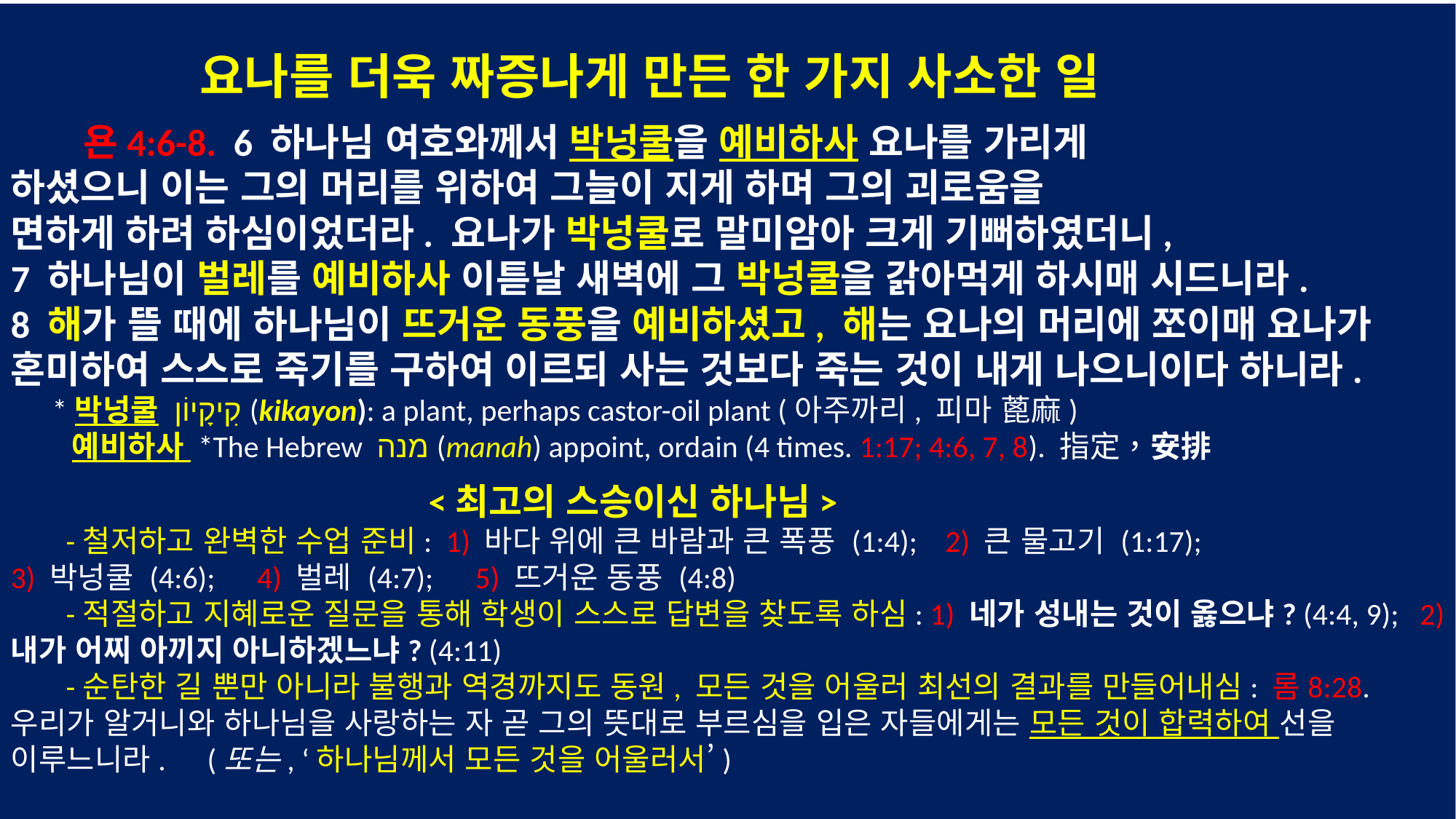

요나를 더욱 짜증나게 만든 한 가지 사소한 일

      욘4:6-8.  6 하나님 여호와께서 박넝쿨을 예비하사 요나를 가리게
하셨으니 이는 그의 머리를 위하여 그늘이 지게 하며 그의 괴로움을
면하게 하려 하심이었더라. 요나가 박넝쿨로 말미암아 크게 기뻐하였더니,
7 하나님이 벌레를 예비하사 이튿날 새벽에 그 박넝쿨을 갉아먹게 하시매 시드니라.
8 해가 뜰 때에 하나님이 뜨거운 동풍을 예비하셨고, 해는 요나의 머리에 쪼이매 요나가 혼미하여 스스로 죽기를 구하여 이르되 사는 것보다 죽는 것이 내게 나으니이다 하니라.
      *박넝쿨 קִיקָיוֹן (kikayon): a plant, perhaps castor-oil plant (아주까리, 피마 蓖麻)
        예비하사 *The Hebrew  מנה (manah) appoint, ordain (4 times. 1:17; 4:6, 7, 8). 指定，安排

                                                   <최고의 스승이신 하나님>
        -철저하고 완벽한 수업 준비:  1) 바다 위에 큰 바람과 큰 폭풍 (1:4);    2) 큰 물고기 (1:17);
3) 박넝쿨 (4:6);      4) 벌레 (4:7);      5) 뜨거운 동풍 (4:8)
        -적절하고 지혜로운 질문을 통해 학생이 스스로 답변을 찾도록 하심: 1) 네가 성내는 것이 옳으냐? (4:4, 9);   2) 내가 어찌 아끼지 아니하겠느냐? (4:11)
        -순탄한 길 뿐만 아니라 불행과 역경까지도 동원, 모든 것을 어울러 최선의 결과를 만들어내심: 롬8:28. 우리가 알거니와 하나님을 사랑하는 자 곧 그의 뜻대로 부르심을 입은 자들에게는 모든 것이 합력하여 선을 이루느니라.      (또는, ‘하나님께서 모든 것을 어울러서’)